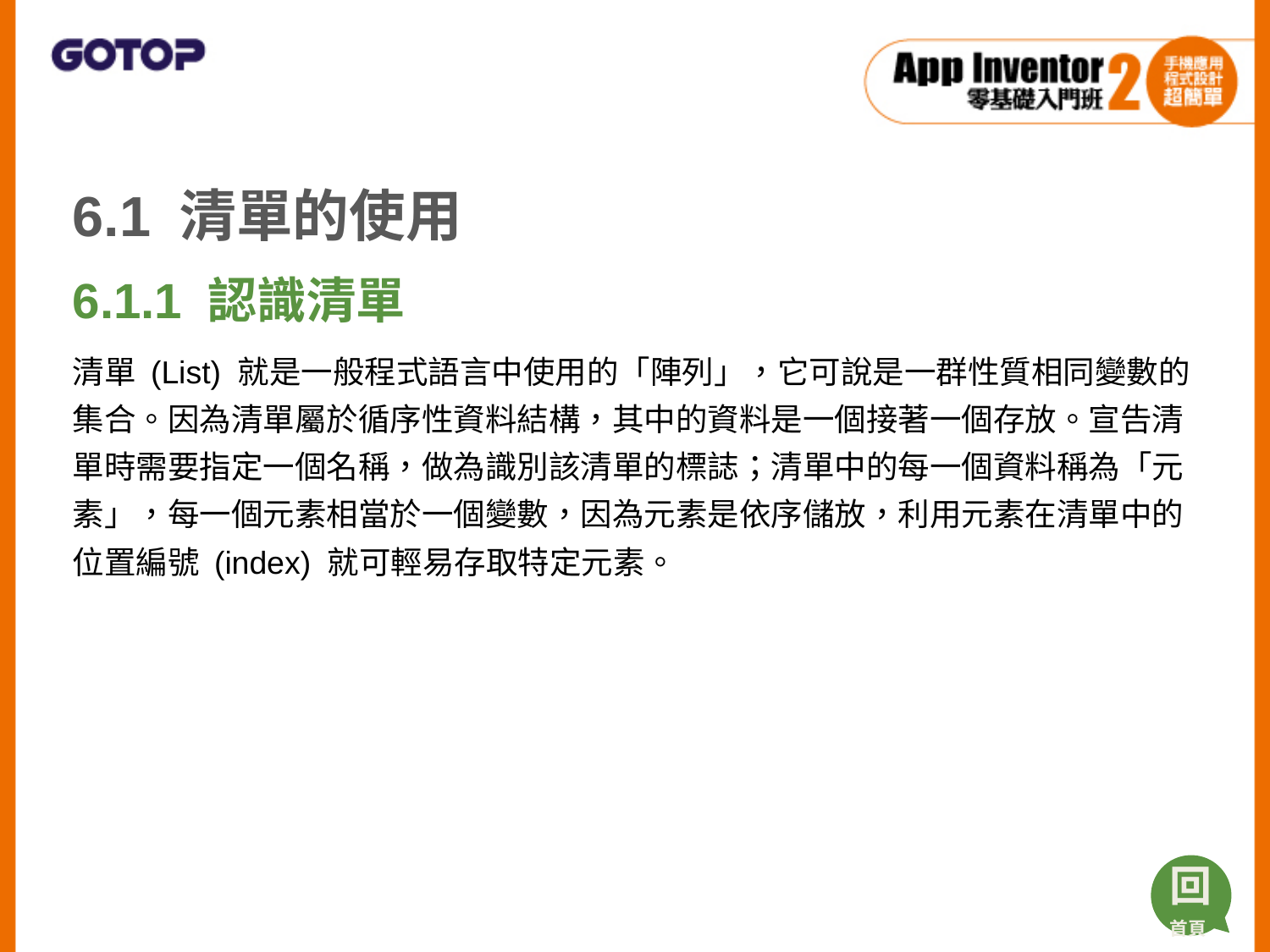

6.1 清單的使用
6.1.1 認識清單
清單 (List) 就是一般程式語言中使用的「陣列」，它可說是一群性質相同變數的集合。因為清單屬於循序性資料結構，其中的資料是一個接著一個存放。宣告清單時需要指定一個名稱，做為識別該清單的標誌；清單中的每一個資料稱為「元素」，每一個元素相當於一個變數，因為元素是依序儲放，利用元素在清單中的位置編號 (index) 就可輕易存取特定元素。

回
首頁